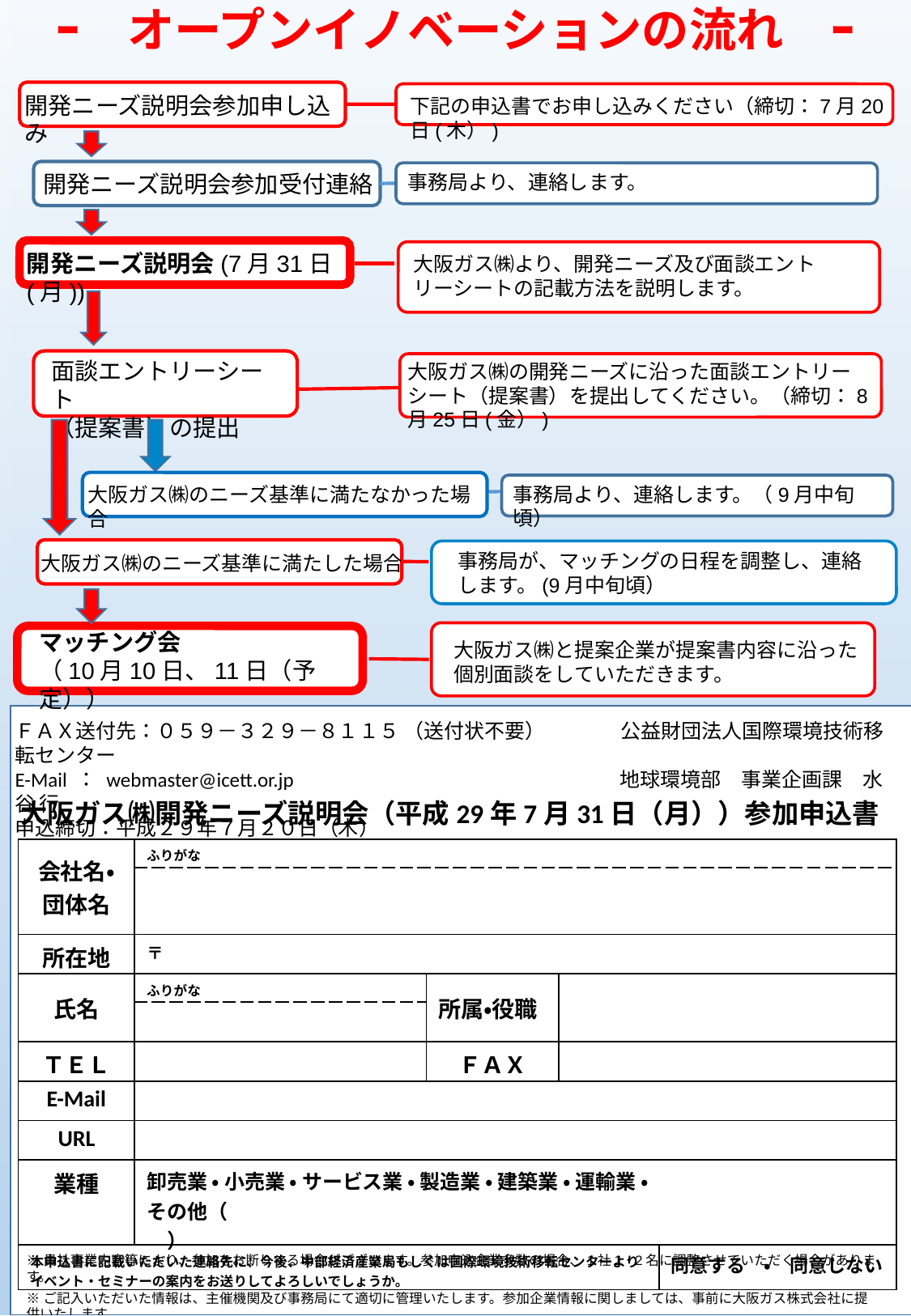

ｰ　オープンイノベーションの流れ　ｰ
#

開発ニーズ説明会参加申し込み
下記の申込書でお申し込みください（締切：7月20日(木）)

開発ニーズ説明会参加受付連絡
事務局より、連絡します。

開発ニーズ説明会(7月31日(月))
大阪ガス㈱より、開発ニーズ及び面談エントリーシートの記載方法を説明します。

面談エントリーシート
（提案書）の提出

大阪ガス㈱の開発ニーズに沿った面談エントリーシート（提案書）を提出してください。（締切：8月25日(金）)

事務局より、連絡します。（9月中旬頃）
大阪ガス㈱のニーズ基準に満たなかった場合

事務局が、マッチングの日程を調整し、連絡します。(9月中旬頃）
大阪ガス㈱のニーズ基準に満たした場合

マッチング会
（10月10日、11日（予定））

大阪ガス㈱と提案企業が提案書内容に沿った個別面談をしていただきます。

ＦＡＸ送付先：０５９－３２９－８１１５ （送付状不要）                 公益財団法人国際環境技術移転センター
E-Mail ： webmaster@icett.or.jp　　 　　　　　　　　　　　            地球環境部　事業企画課　水谷 行
申込締切：平成２９年７月２０日（木）
大阪ガス㈱開発ニーズ説明会（平成29年7月31日（月））参加申込書
|  |  |  |  |  |  |  |  |  |
| --- | --- | --- | --- | --- | --- | --- | --- | --- |
|  |  |  |  |  |  |  |  |  |
|  |  |  |  |  |  |  |  |  |
|  |  |  |  |  |  |  |  |  |
|  |  |  |  |  |  |  |  |  |
|  |  |  |  |  |  |  |  |  |
| 会社名・団体名 | ふりがな |  |  |  |
| --- | --- | --- | --- | --- |
|  |  |  |  |  |
| 所在地 | 〒 |  |  |  |
| 氏名 | ふりがな | 所属・役職 |  |  |
|  |  |  |  |  |
| ＴＥＬ |  | ＦＡＸ |  |  |
| E-Mail |  |  |  |  |
| URL |  |  |  |  |
| 業種 | 卸売業 ・ 小売業 ・ サービス業 ・ 製造業 ・ 建築業 ・ 運輸業 ・ その他（　　　　　　　 　　　　　　　　　　　　　　　　　　　　　 　） |  |  |  |
| 本申込書に記載いただいた連絡先に、今後、中部経済産業局もしくは国際環境技術移転センターよりイベント・セミナーの案内をお送りしてよろしいでしょうか。 |  |  |  | 同意する　・　同意しない |
※貴社事業内容等により、参加をお断りする場合がございます。参加申込企業多数の場合、1社1･2名に調整させていただく場合があります。
※ご記入いただいた情報は、主催機関及び事務局にて適切に管理いたします。参加企業情報に関しましては、事前に大阪ガス株式会社に提供いたします。